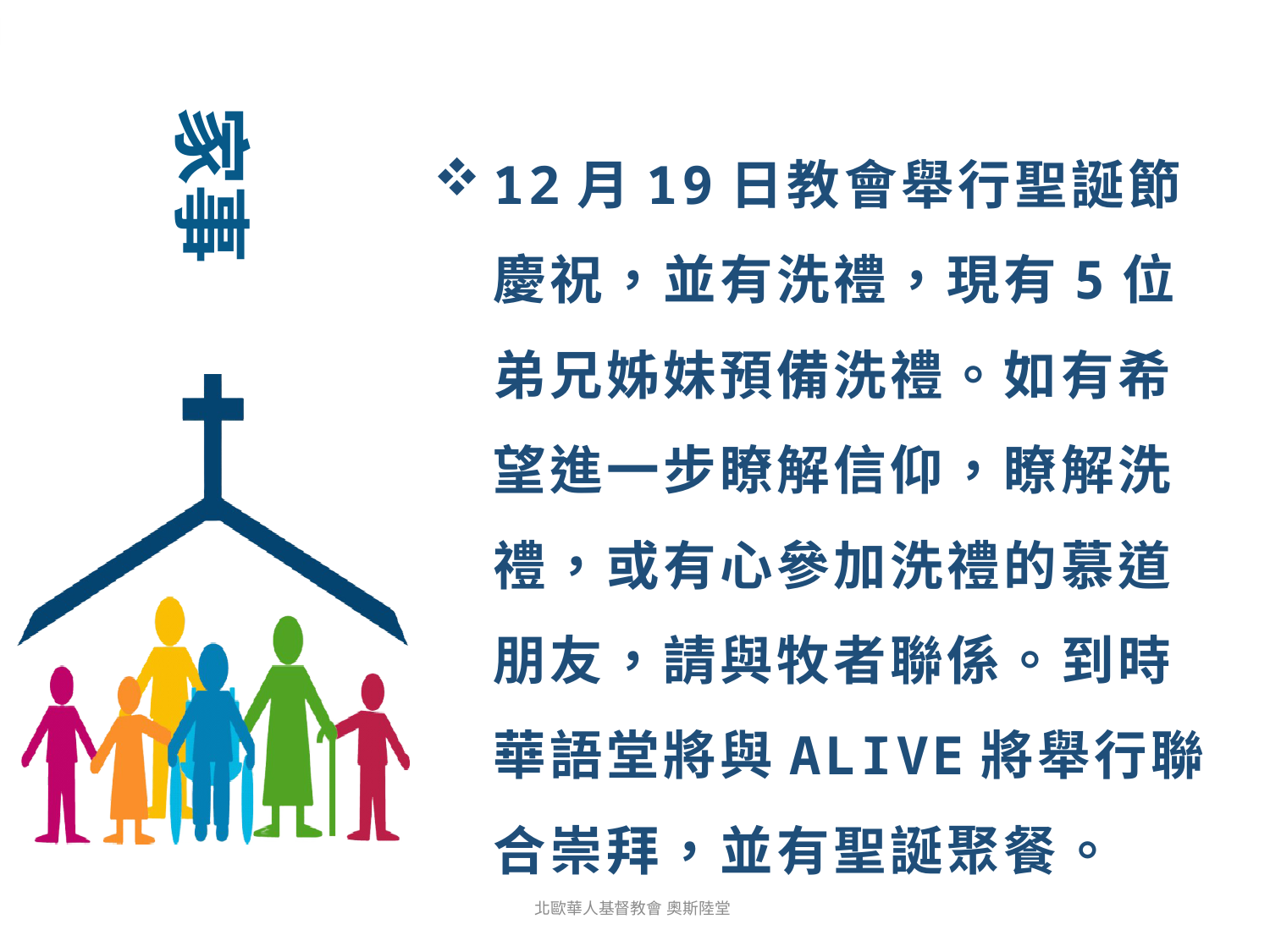

12月19日教會舉行聖誕節慶祝，並有洗禮，現有5位弟兄姊妹預備洗禮。如有希望進一步瞭解信仰，瞭解洗禮，或有心參加洗禮的慕道朋友，請與牧者聯係。到時華語堂將與ALIVE將舉行聯合崇拜，並有聖誕聚餐。
北歐華人基督教會 奧斯陸堂